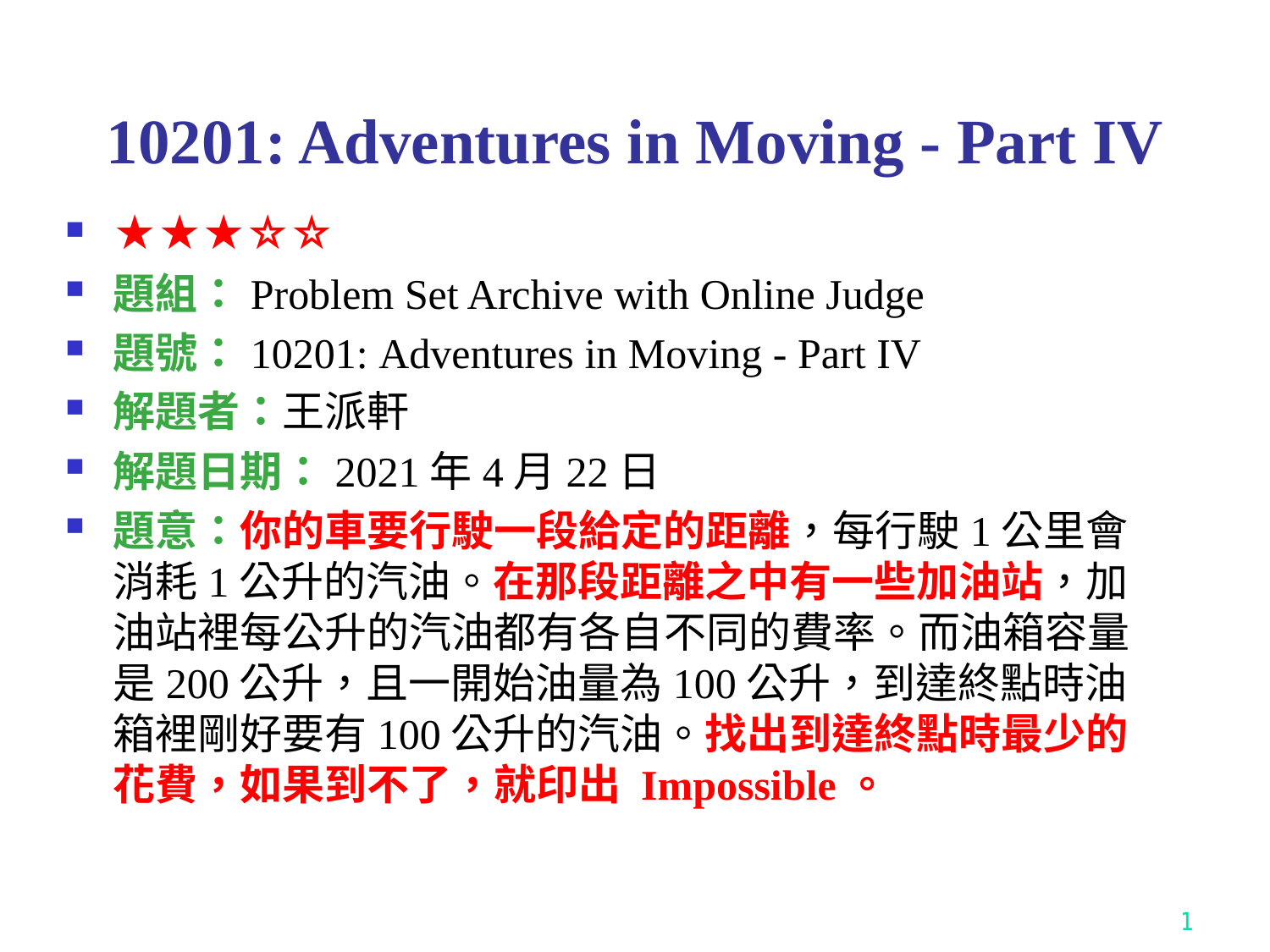

# 10201: Adventures in Moving - Part IV
★★★☆☆
題組：Problem Set Archive with Online Judge
題號：10201: Adventures in Moving - Part IV
解題者：王派軒
解題日期：2021年4月22日
題意：你的車要行駛一段給定的距離，每行駛1公里會消耗1公升的汽油。在那段距離之中有一些加油站，加油站裡每公升的汽油都有各自不同的費率。而油箱容量是200公升，且一開始油量為100公升，到達終點時油箱裡剛好要有100公升的汽油。找出到達終點時最少的花費，如果到不了，就印出 Impossible。
1